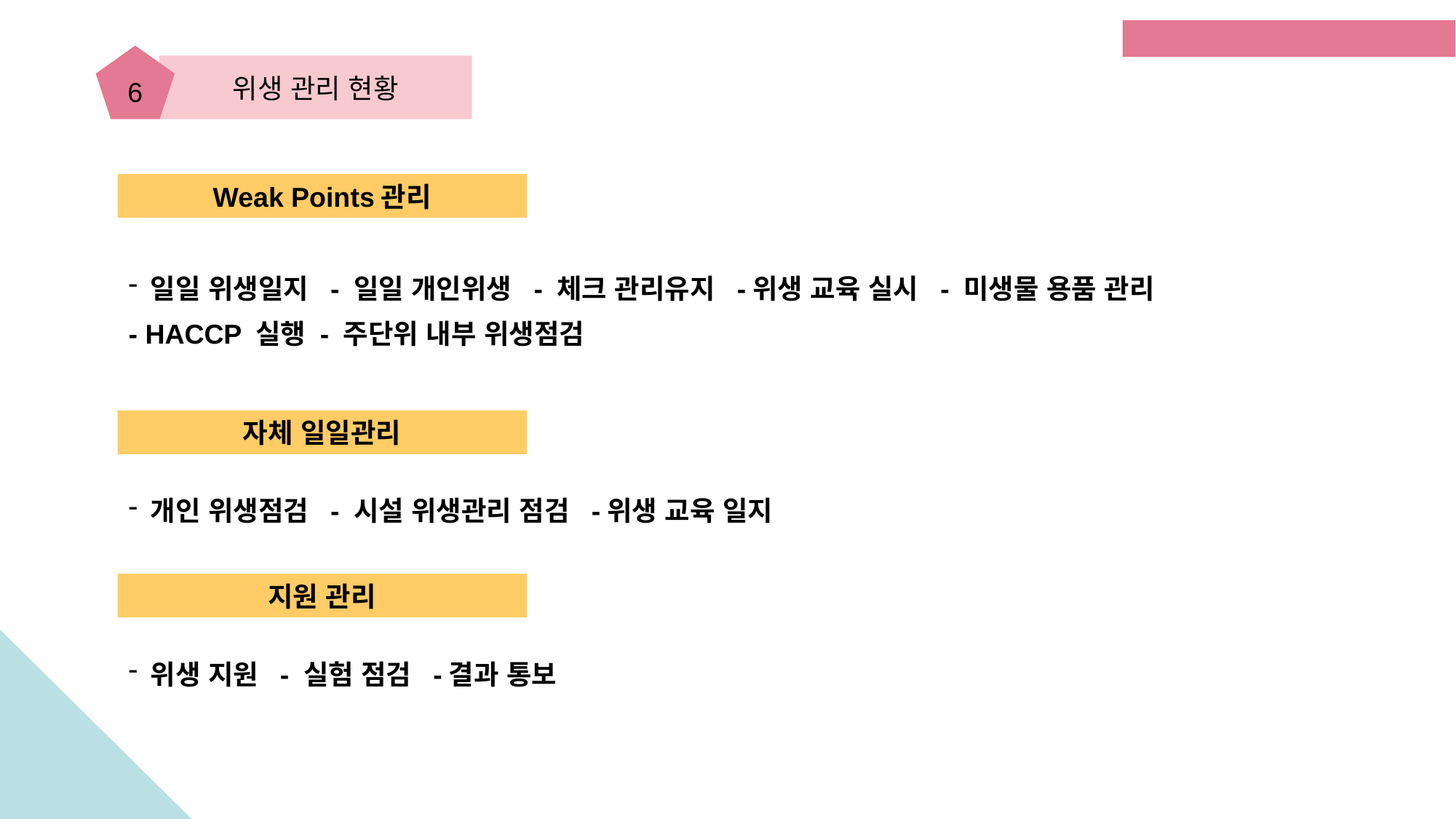

6
위생 관리 현황
Weak Points관리
 일일 위생일지  - 일일 개인위생  - 체크 관리유지  -위생 교육 실시  - 미생물 용품 관리
- HACCP 실행 - 주단위 내부 위생점검
자체 일일관리
 개인 위생점검  - 시설 위생관리 점검  -위생 교육 일지
지원 관리
 위생 지원  - 실험 점검  -결과 통보